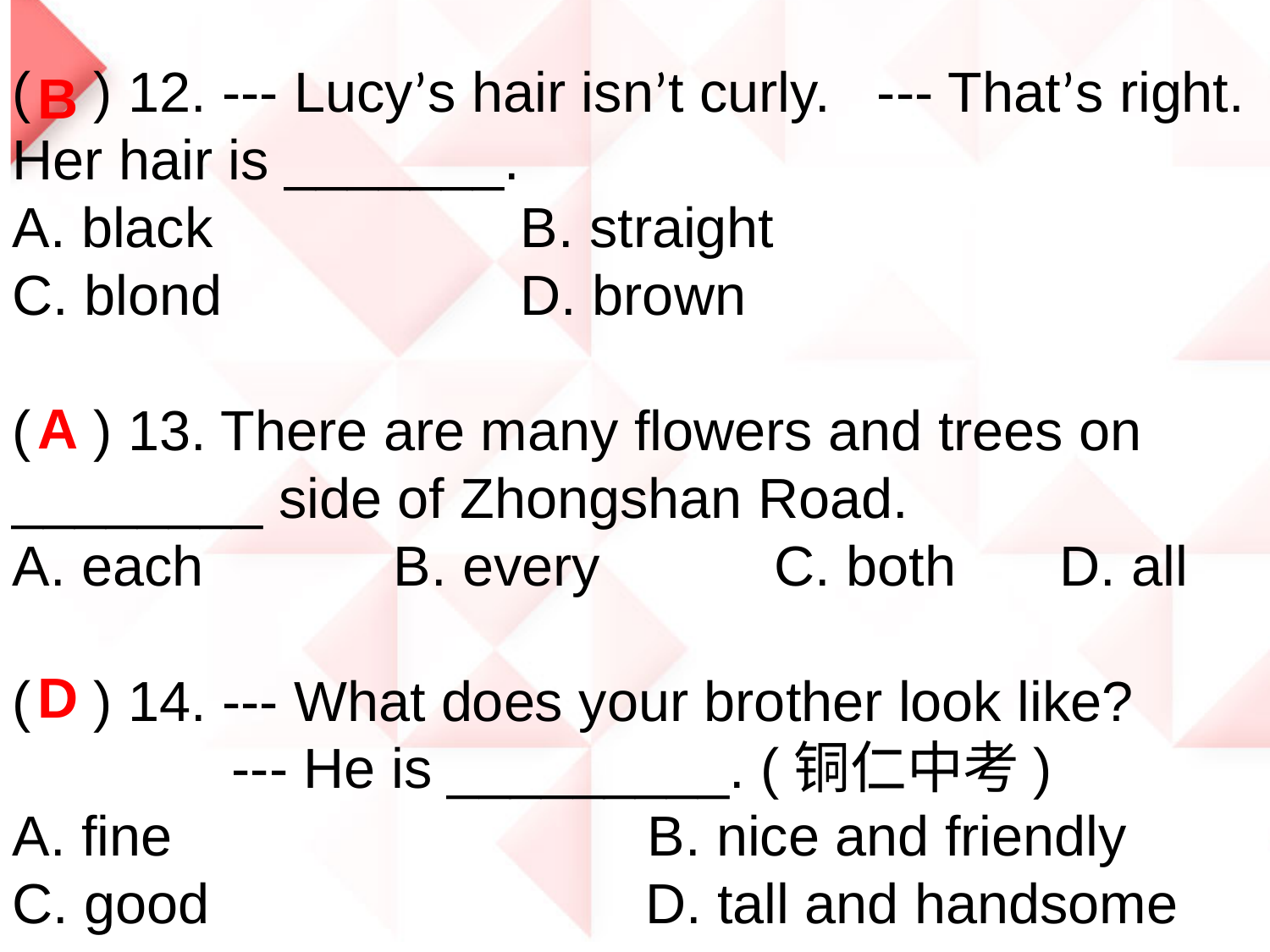

(    ) 12. --- Lucy’s hair isn’t curly.   --- That’s right. Her hair is _______.
A. black			B. straight
C. blond			D. brown

(    ) 13. There are many flowers and trees on ________ side of Zhongshan Road.
A. each		B. every		C. both	  D. all

(    ) 14. --- What does your brother look like?
              --- He is _________. (铜仁中考)
A. fine				B. nice and friendly
C. good			        D. tall and handsome
B
A
D